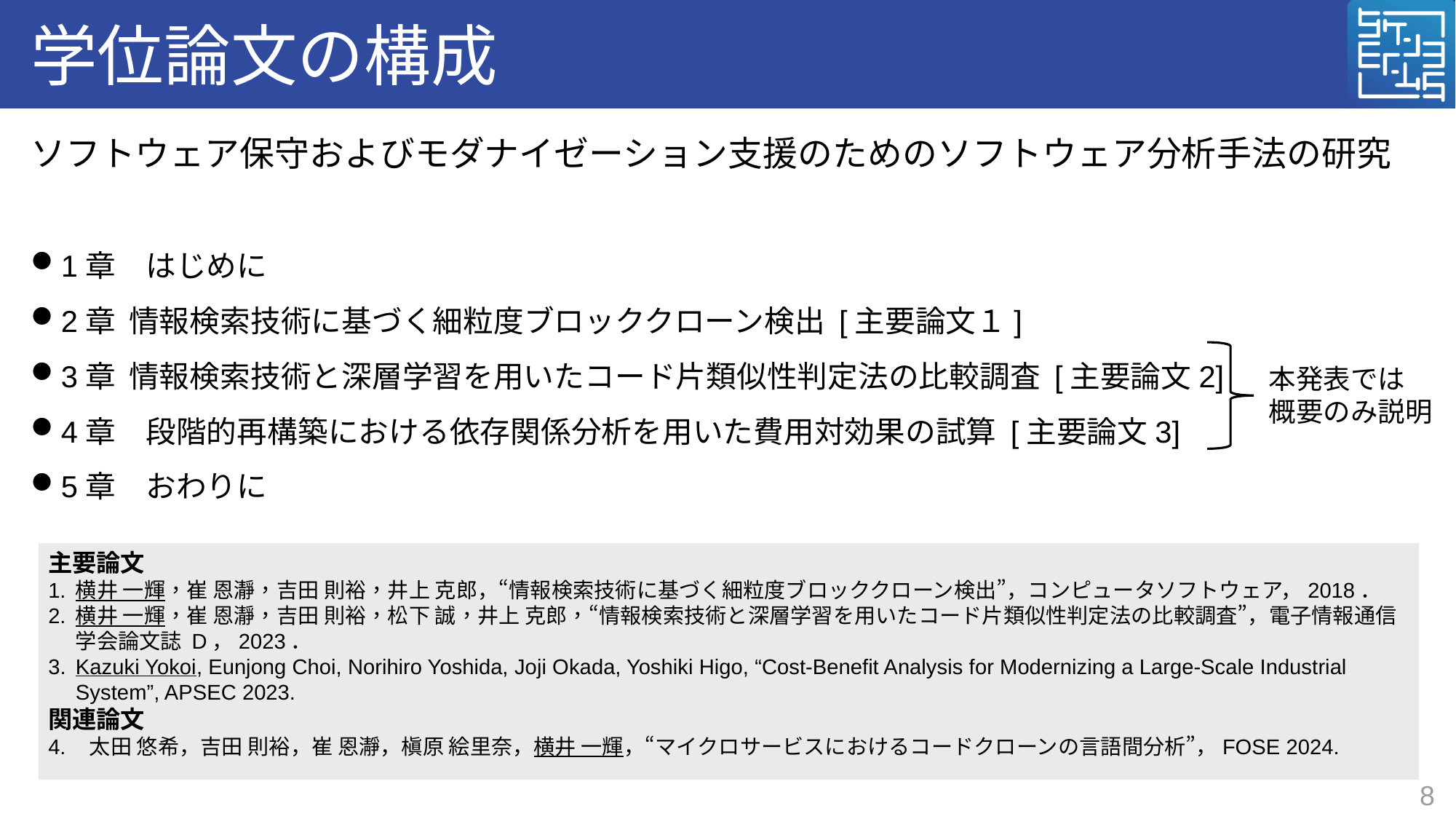

# 学位論文の構成
ソフトウェア保守およびモダナイゼーション支援のためのソフトウェア分析手法の研究
1章　はじめに
2章  情報検索技術に基づく細粒度ブロッククローン検出 [主要論文１]
3章  情報検索技術と深層学習を用いたコード片類似性判定法の比較調査 [主要論文2]
4章　段階的再構築における依存関係分析を用いた費用対効果の試算 [主要論文3]
5章　おわりに

本発表では
概要のみ説明
主要論文
横井 一輝，崔 恩瀞，吉田 則裕，井上 克郎，“情報検索技術に基づく細粒度ブロッククローン検出”，コンピュータソフトウェア，2018．
横井 一輝，崔 恩瀞，吉田 則裕，松下 誠，井上 克郎，“情報検索技術と深層学習を用いたコード片類似性判定法の比較調査”，電子情報通信学会論文誌 D，2023．
Kazuki Yokoi, Eunjong Choi, Norihiro Yoshida, Joji Okada, Yoshiki Higo, “Cost-Benefit Analysis for Modernizing a Large-Scale Industrial System”, APSEC 2023.
関連論文
太田 悠希，吉田 則裕，崔 恩瀞，槇原 絵里奈，横井 一輝，“マイクロサービスにおけるコードクローンの言語間分析”，FOSE 2024.
8